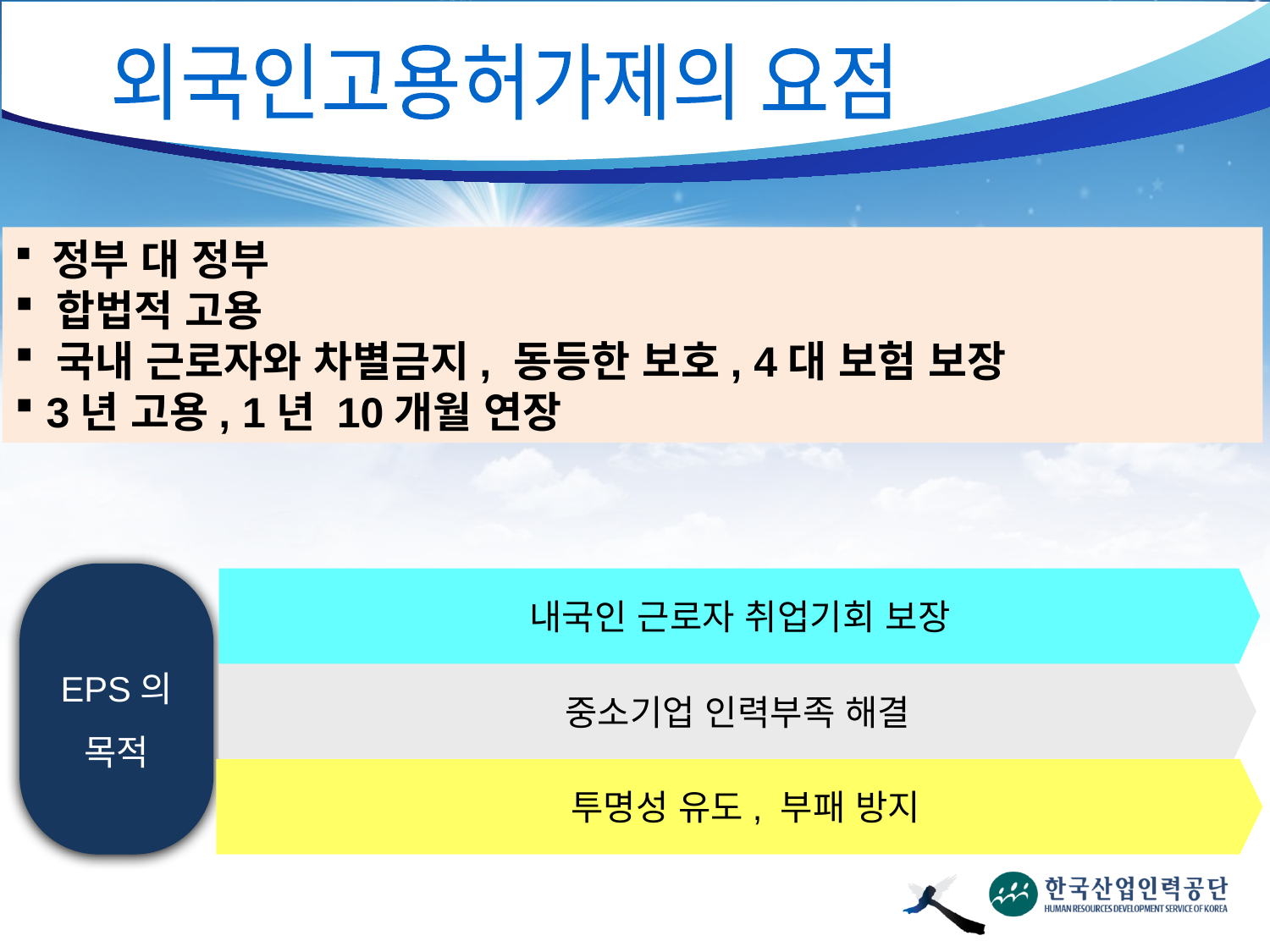

외국인고용허가제의 요점

 정부 대 정부
 합법적 고용
 국내 근로자와 차별금지, 동등한 보호, 4대 보험 보장
 3년 고용, 1년 10개월 연장
EPS의
목적
내국인 근로자 취업기회 보장
중소기업 인력부족 해결
 투명성 유도, 부패 방지